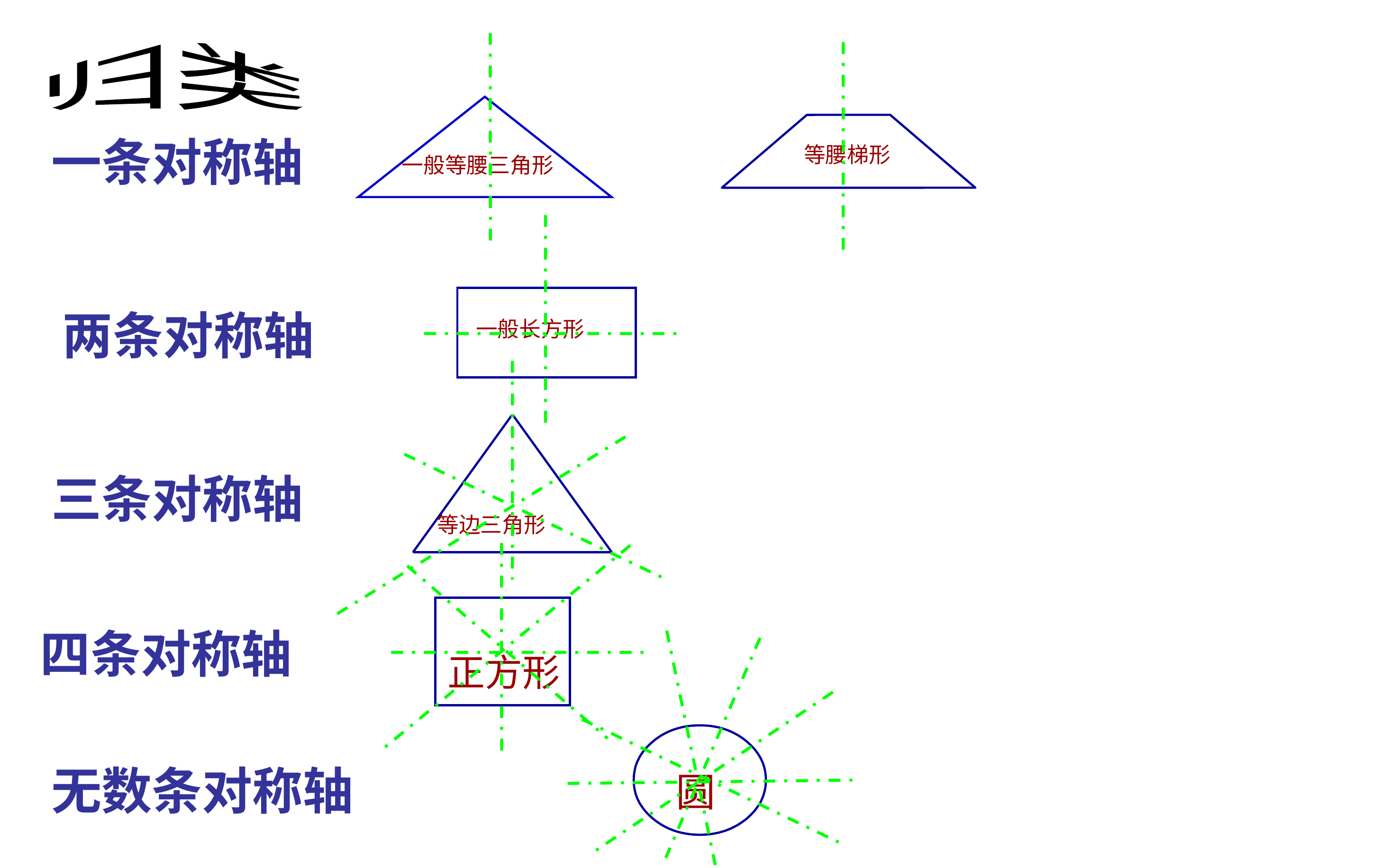

归类

一般等腰三角形

等腰梯形
一条对称轴

一般长方形
两条对称轴

等边三角形
三条对称轴

正方形
四条对称轴

圆
无数条对称轴